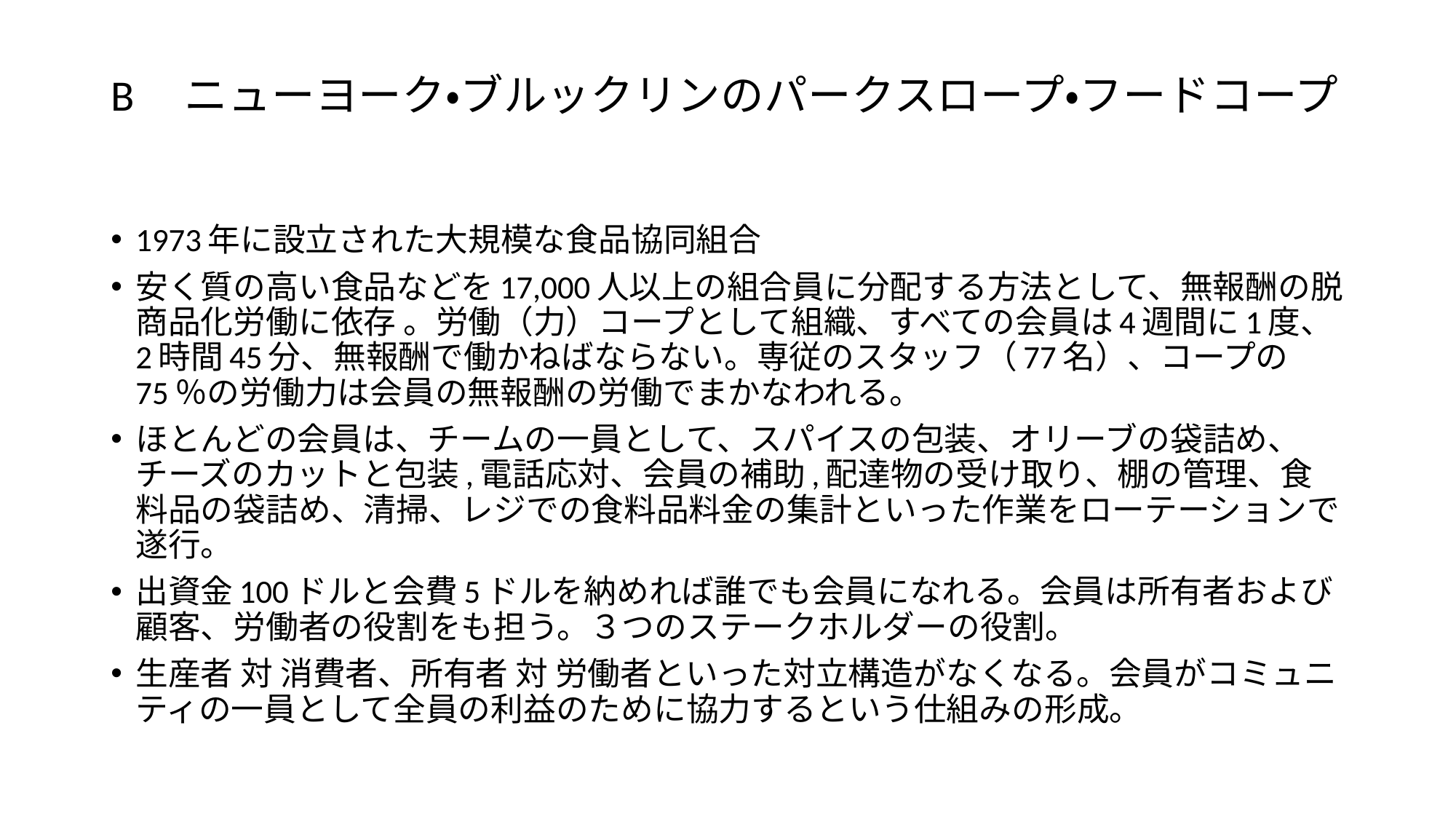

# B　ニューヨーク・ブルックリンのパークスロープ・フードコープ
1973年に設立された大規模な食品協同組合
安く質の高い食品などを17,000人以上の組合員に分配する方法として、無報酬の脱商品化労働に依存 。労働（力）コープとして組織、すべての会員は4週間に1度、2時間45分、無報酬で働かねばならない。専従のスタッフ（77名）、コープの75％の労働力は会員の無報酬の労働でまかなわれる。
ほとんどの会員は、チームの一員として、スパイスの包装、オリーブの袋詰め、チーズのカットと包装,電話応対、会員の補助,配達物の受け取り、棚の管理、食料品の袋詰め、清掃、レジでの食料品料金の集計といった作業をローテーションで遂行。
出資金100ドルと会費5ドルを納めれば誰でも会員になれる。会員は所有者および顧客、労働者の役割をも担う。３つのステークホルダーの役割。
生産者 対 消費者、所有者 対 労働者といった対立構造がなくなる。会員がコミュニティの一員として全員の利益のために協力するという仕組みの形成。